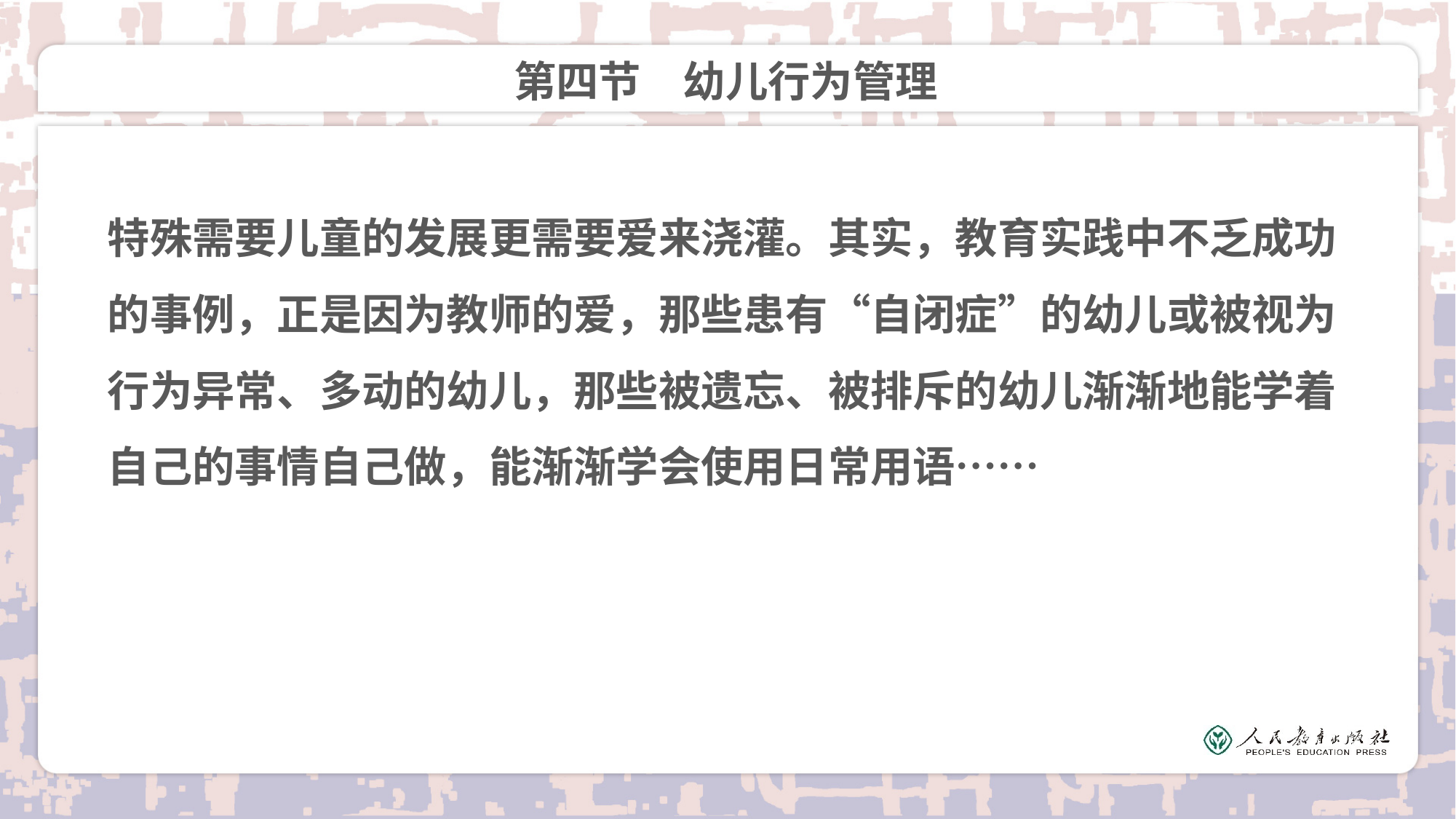

# 第四节　幼儿行为管理
特殊需要儿童的发展更需要爱来浇灌。其实，教育实践中不乏成功的事例，正是因为教师的爱，那些患有“自闭症”的幼儿或被视为行为异常、多动的幼儿，那些被遗忘、被排斥的幼儿渐渐地能学着自己的事情自己做，能渐渐学会使用日常用语……